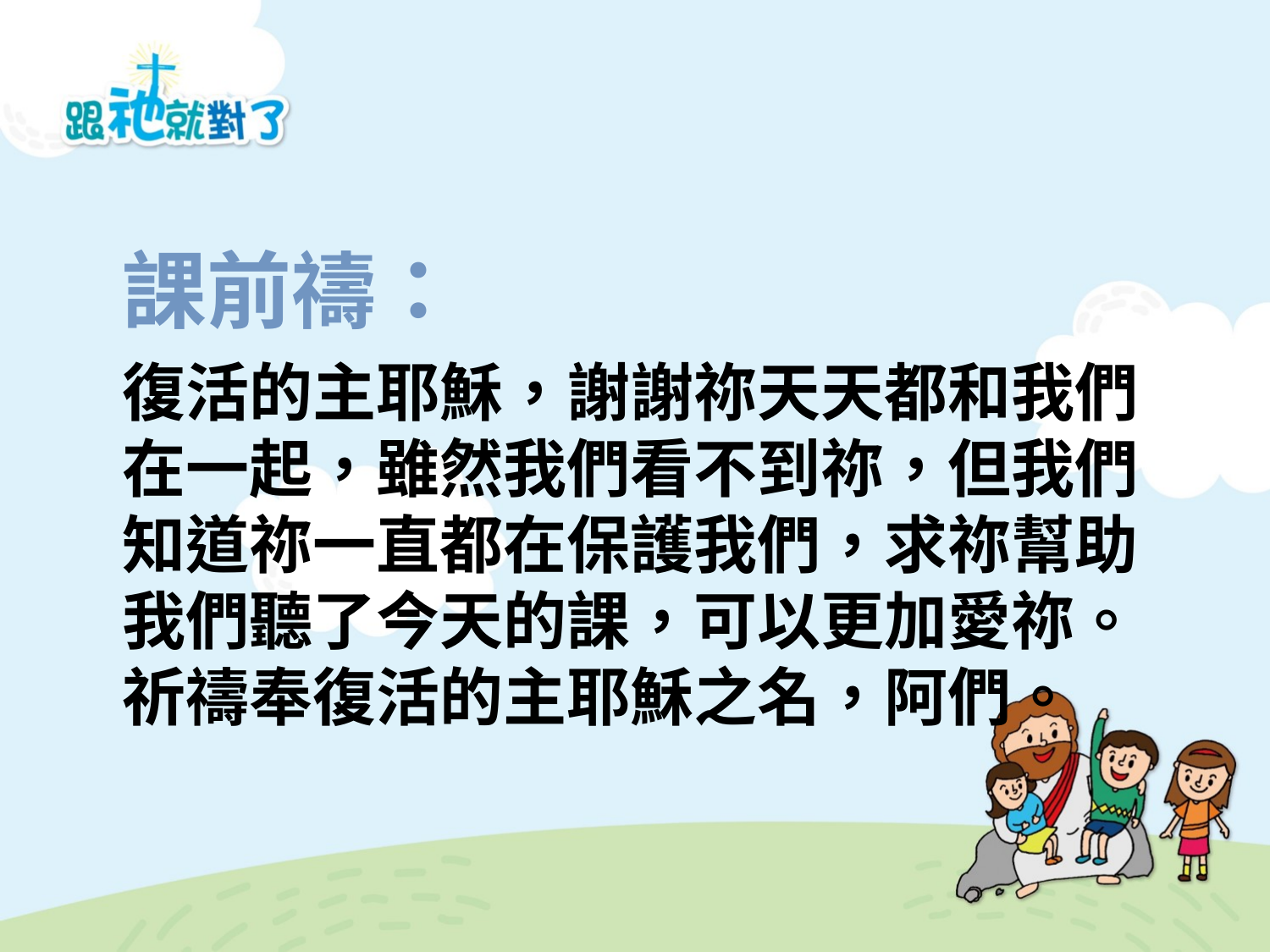

課前禱：
復活的主耶穌，謝謝祢天天都和我們在一起，雖然我們看不到祢，但我們知道祢一直都在保護我們，求祢幫助我們聽了今天的課，可以更加愛祢。祈禱奉復活的主耶穌之名，阿們。